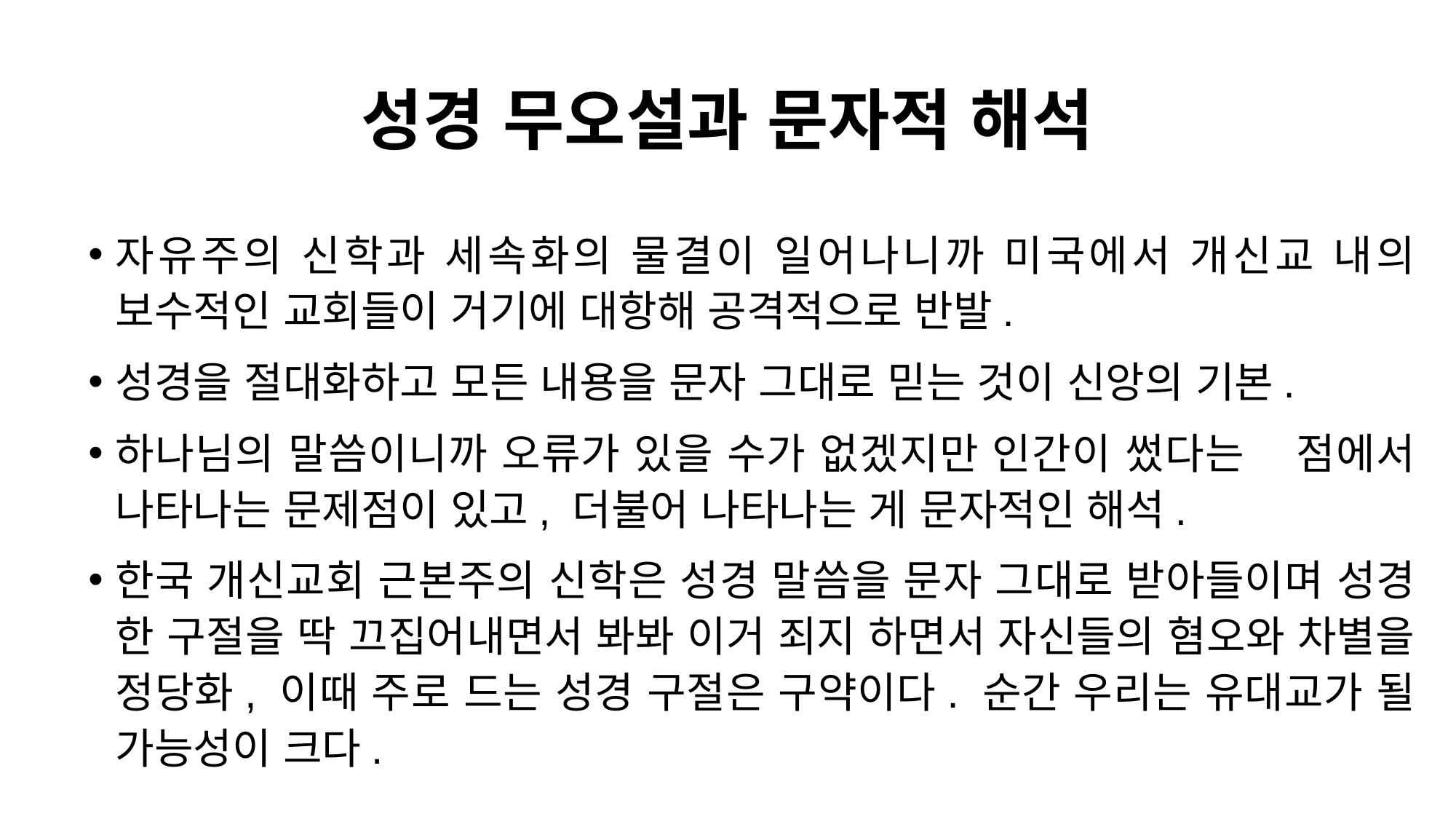

# 성경 무오설과 문자적 해석
자유주의 신학과 세속화의 물결이 일어나니까 미국에서 개신교 내의 보수적인 교회들이 거기에 대항해 공격적으로 반발.
성경을 절대화하고 모든 내용을 문자 그대로 믿는 것이 신앙의 기본.
하나님의 말씀이니까 오류가 있을 수가 없겠지만 인간이 썼다는    점에서 나타나는 문제점이 있고, 더불어 나타나는 게 문자적인 해석.
한국 개신교회 근본주의 신학은 성경 말씀을 문자 그대로 받아들이며 성경 한 구절을 딱 끄집어내면서 봐봐 이거 죄지 하면서 자신들의 혐오와 차별을 정당화, 이때 주로 드는 성경 구절은 구약이다. 순간 우리는 유대교가 될 가능성이 크다.